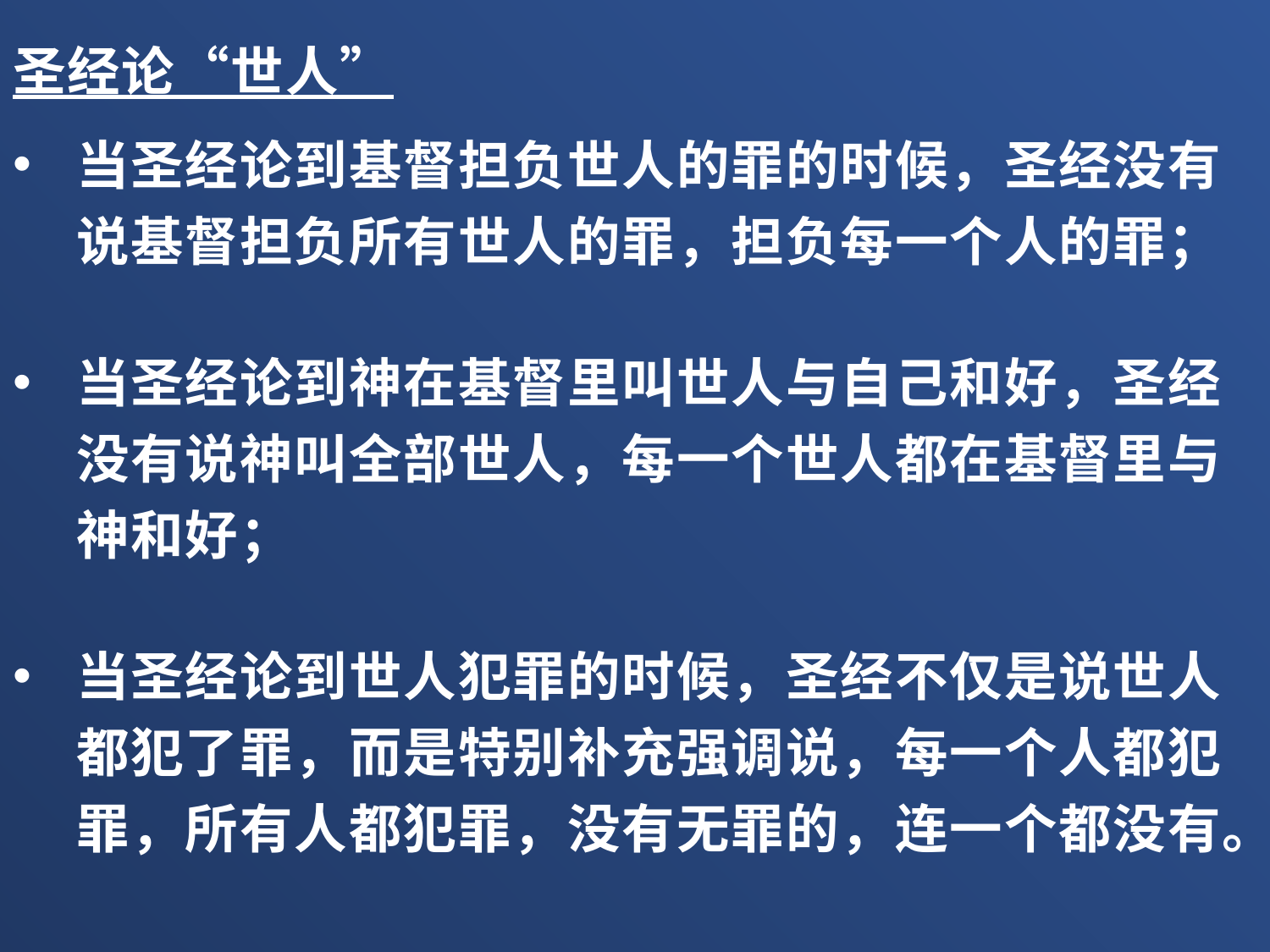

圣经论“世人”
当圣经论到基督担负世人的罪的时候，圣经没有说基督担负所有世人的罪，担负每一个人的罪；

当圣经论到神在基督里叫世人与自己和好，圣经没有说神叫全部世人，每一个世人都在基督里与神和好；

当圣经论到世人犯罪的时候，圣经不仅是说世人都犯了罪，而是特别补充强调说，每一个人都犯罪，所有人都犯罪，没有无罪的，连一个都没有。